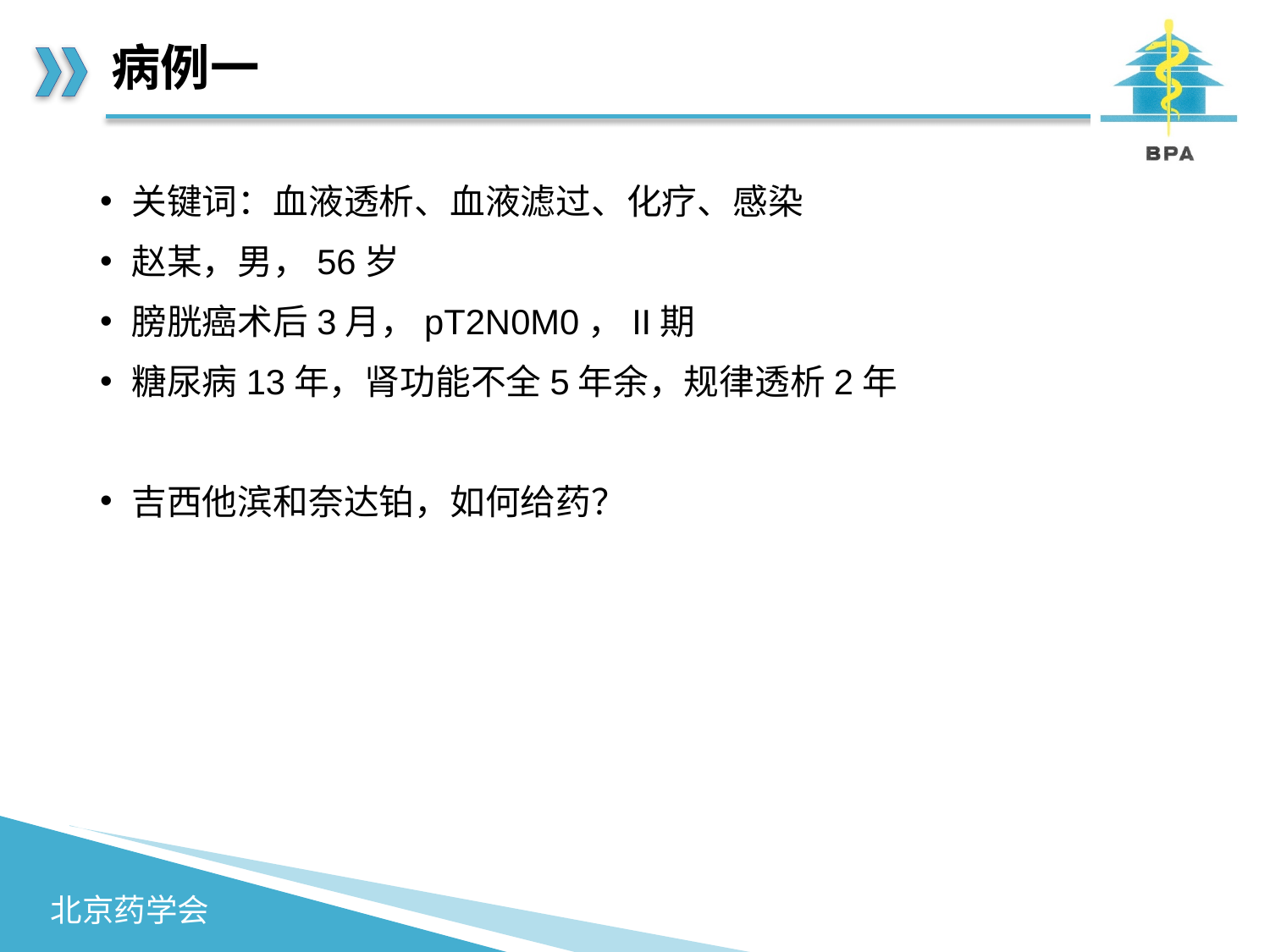

# 病例一
关键词：血液透析、血液滤过、化疗、感染
赵某，男，56岁
膀胱癌术后3月，pT2N0M0，II期
糖尿病13年，肾功能不全5年余，规律透析2年

吉西他滨和奈达铂，如何给药？